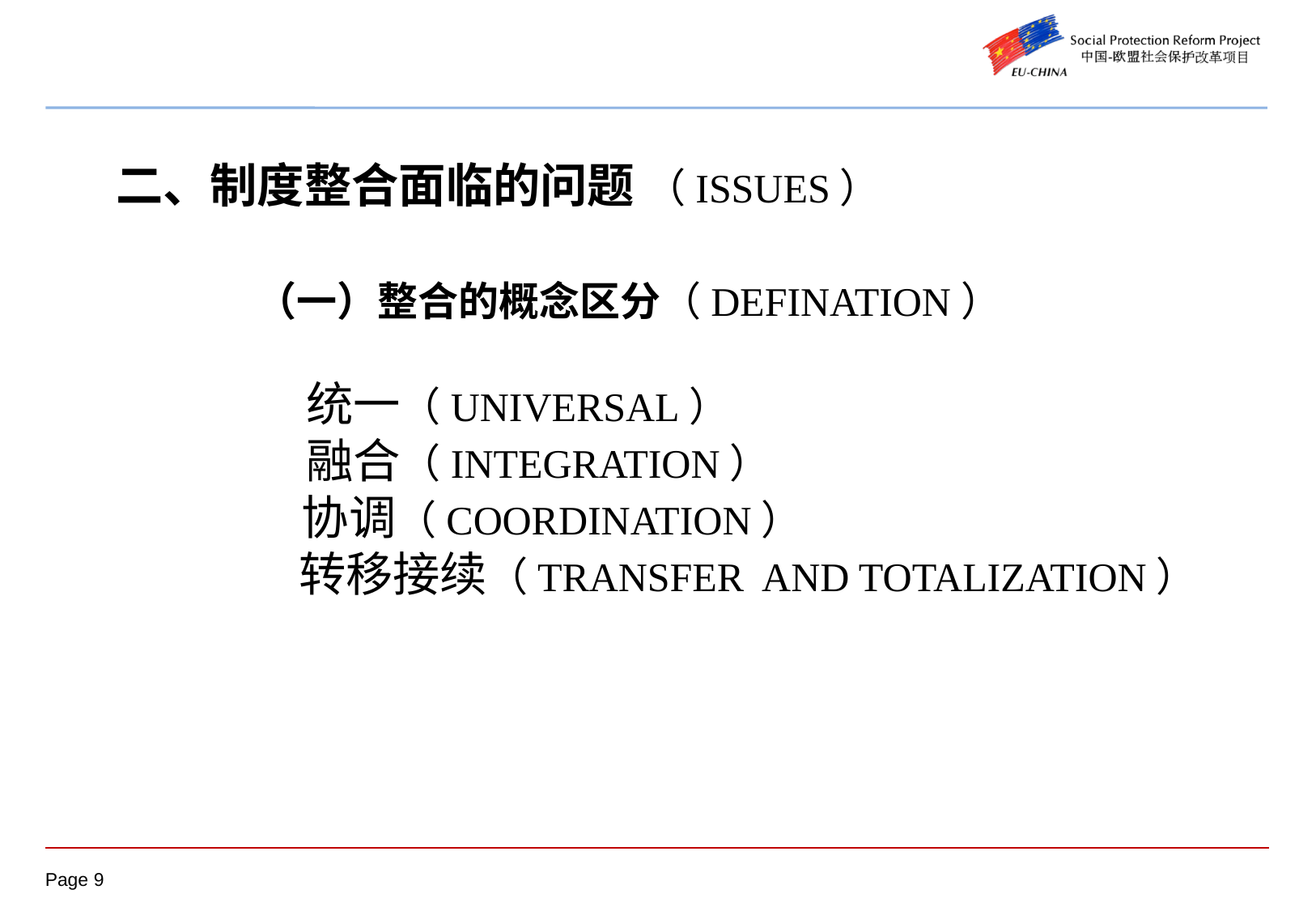

二、制度整合面临的问题 （Issues）

            （一）整合的概念区分（DEFINATION）

                 统一（Universal）
                 融合（Integration）
                   协调（Coordination）
                   转移接续（Transfer  and TOTALIZATION）